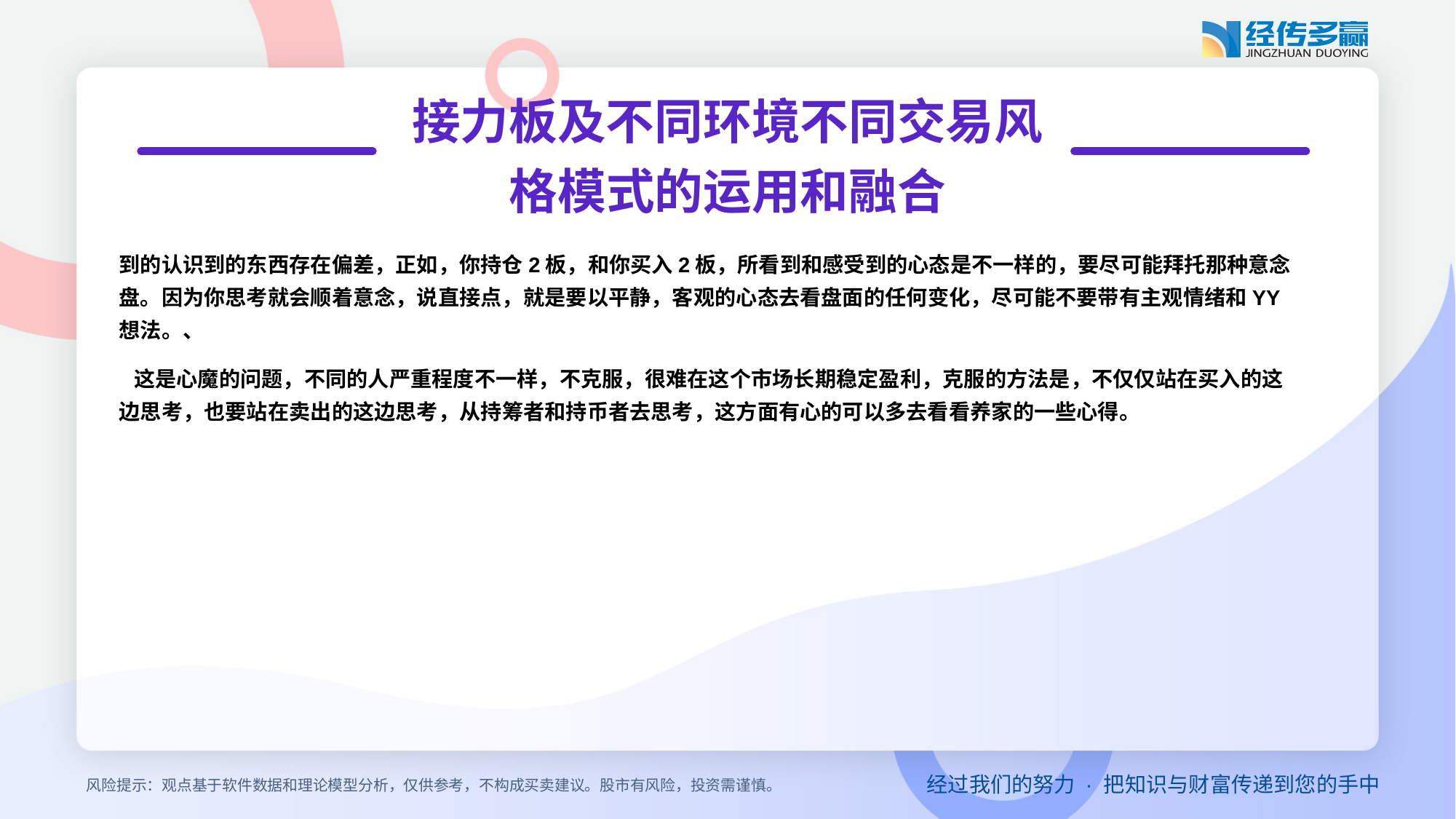

接力板及不同环境不同交易风格模式的运用和融合
到的认识到的东西存在偏差，正如，你持仓2板，和你买入2板，所看到和感受到的心态是不一样的，要尽可能拜托那种意念盘。因为你思考就会顺着意念，说直接点，就是要以平静，客观的心态去看盘面的任何变化，尽可能不要带有主观情绪和YY想法。、
  这是心魔的问题，不同的人严重程度不一样，不克服，很难在这个市场长期稳定盈利，克服的方法是，不仅仅站在买入的这边思考，也要站在卖出的这边思考，从持筹者和持币者去思考，这方面有心的可以多去看看养家的一些心得。
风险提示：观点基于软件数据和理论模型分析，仅供参考，不构成买卖建议。股市有风险，投资需谨慎。